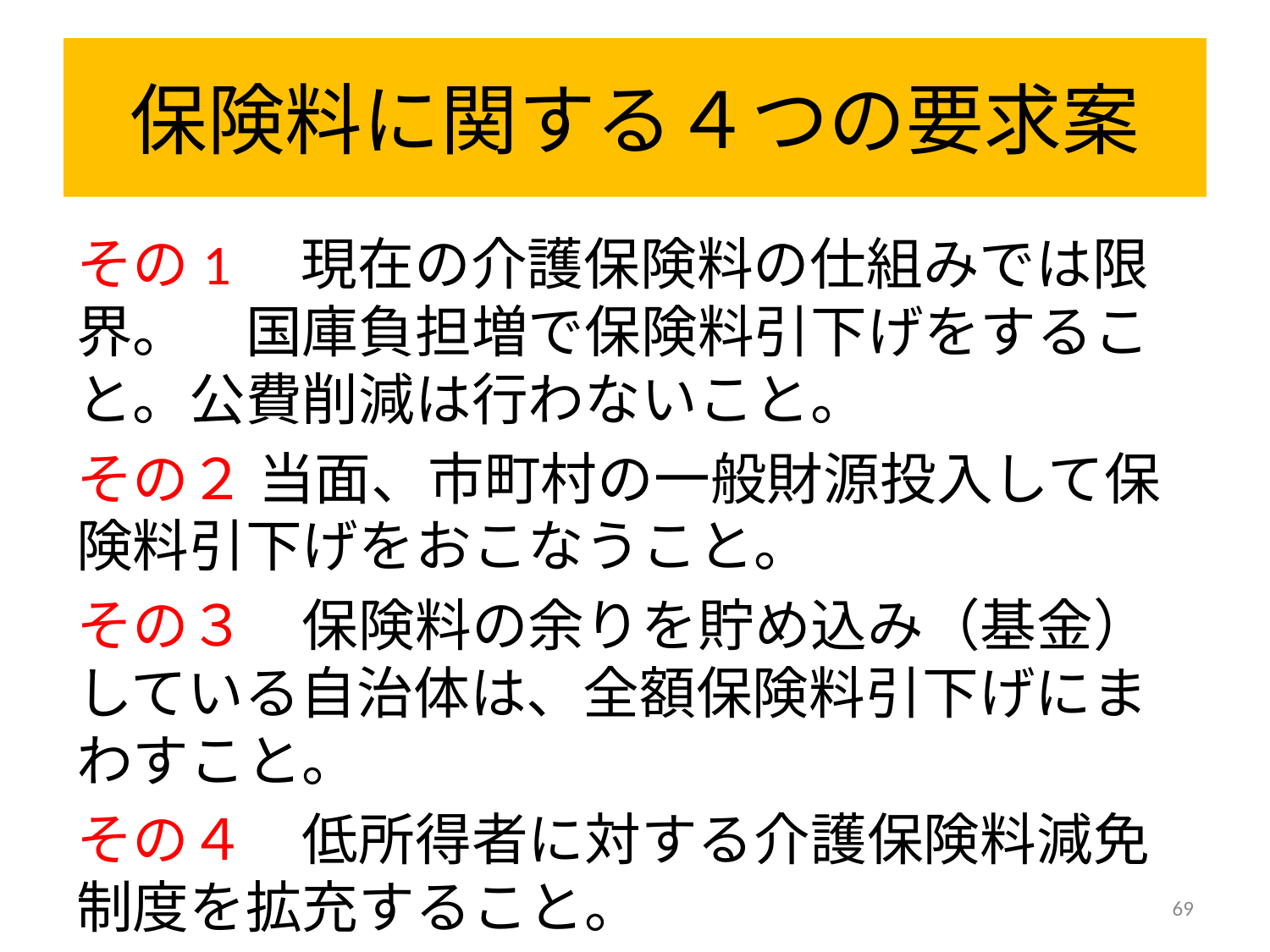

# 保険料に関する４つの要求案
その1　現在の介護保険料の仕組みでは限界。　国庫負担増で保険料引下げをすること。公費削減は行わないこと。
その２ 当面、市町村の一般財源投入して保険料引下げをおこなうこと。
その３　保険料の余りを貯め込み（基金）している自治体は、全額保険料引下げにまわすこと。
その４　低所得者に対する介護保険料減免制度を拡充すること。

69